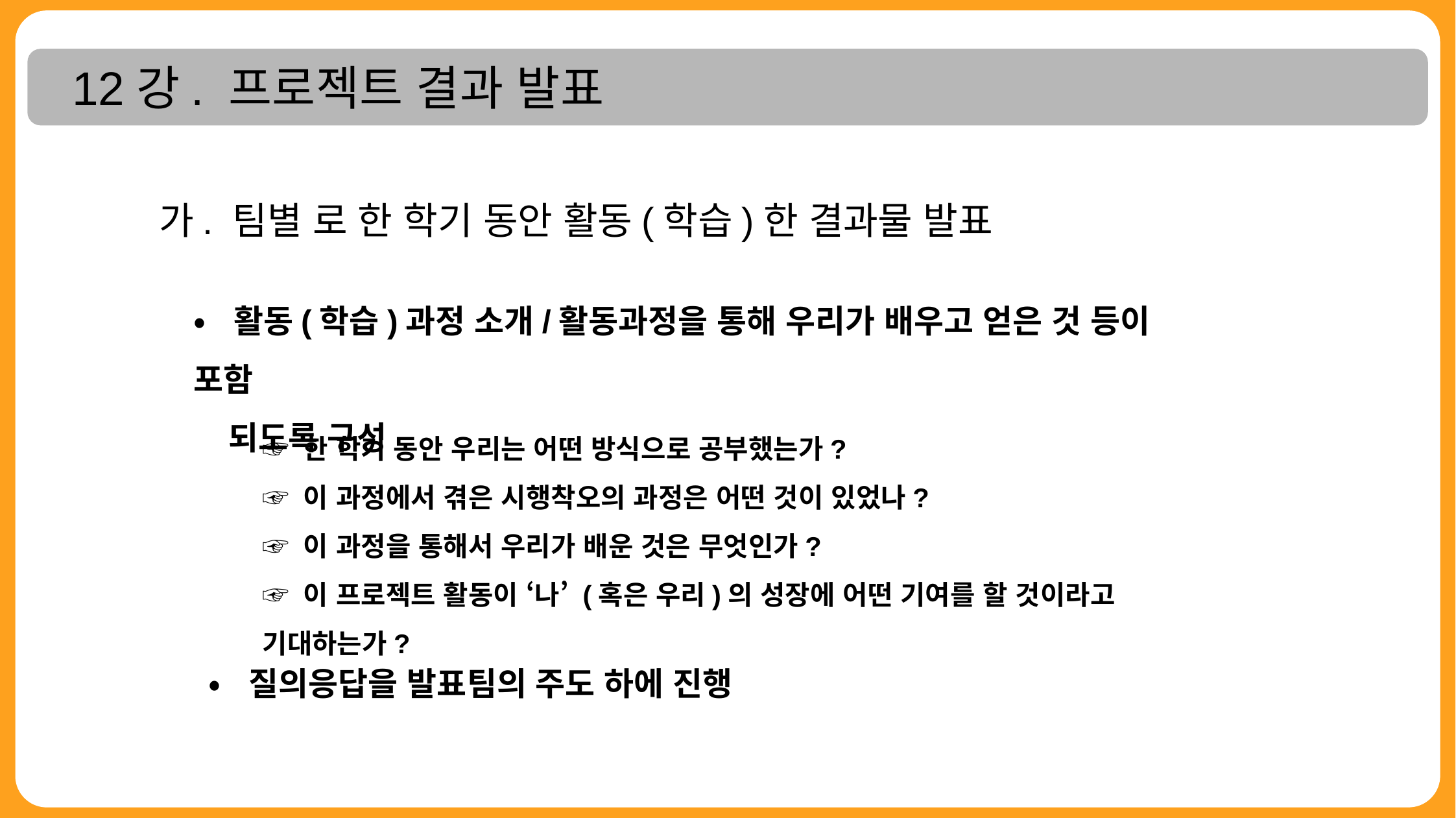

12강. 프로젝트 결과 발표
가. 팀별 로 한 학기 동안 활동(학습)한 결과물 발표
•활동(학습)과정 소개/활동과정을 통해 우리가 배우고 얻은 것 등이 포함
   되도록 구성
☞ 한 학기 동안 우리는 어떤 방식으로 공부했는가?
☞ 이 과정에서 겪은 시행착오의 과정은 어떤 것이 있었나?
☞ 이 과정을 통해서 우리가 배운 것은 무엇인가?
☞ 이 프로젝트 활동이 ‘나’ (혹은 우리)의 성장에 어떤 기여를 할 것이라고 기대하는가?
•질의응답을 발표팀의 주도 하에 진행